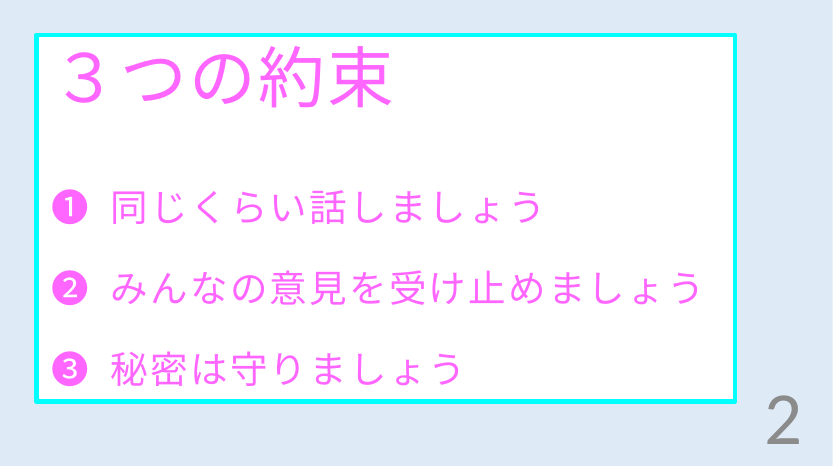

# ３つの約束

❶ 同じくらい話しましょう
❷ みんなの意見を受け止めましょう
❸ 秘密は守りましょう
2